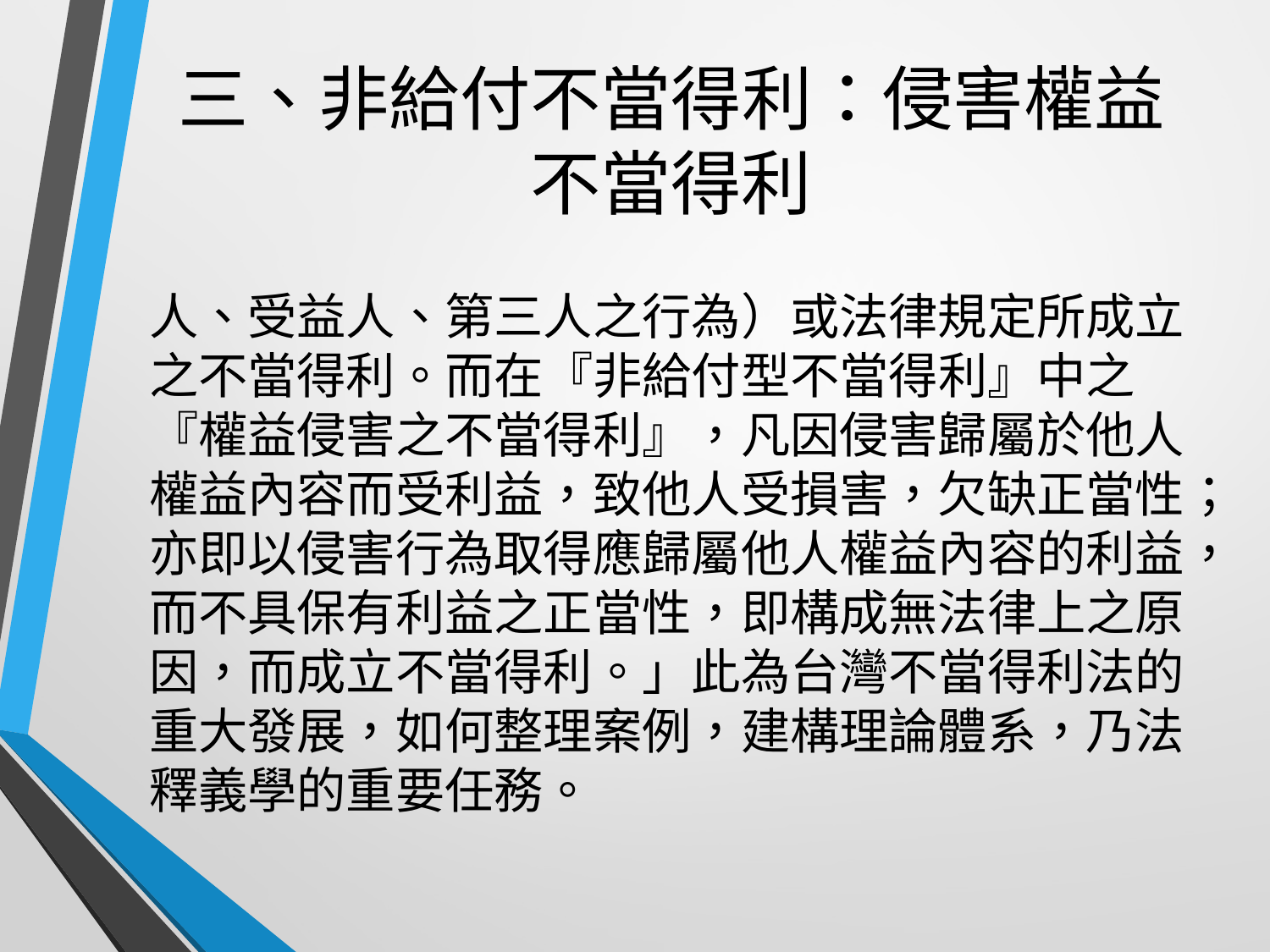

# 三、非給付不當得利：侵害權益不當得利
人、受益人、第三人之行為）或法律規定所成立之不當得利。而在『非給付型不當得利』中之『權益侵害之不當得利』，凡因侵害歸屬於他人權益內容而受利益，致他人受損害，欠缺正當性；亦即以侵害行為取得應歸屬他人權益內容的利益，而不具保有利益之正當性，即構成無法律上之原因，而成立不當得利。」此為台灣不當得利法的重大發展，如何整理案例，建構理論體系，乃法釋義學的重要任務。